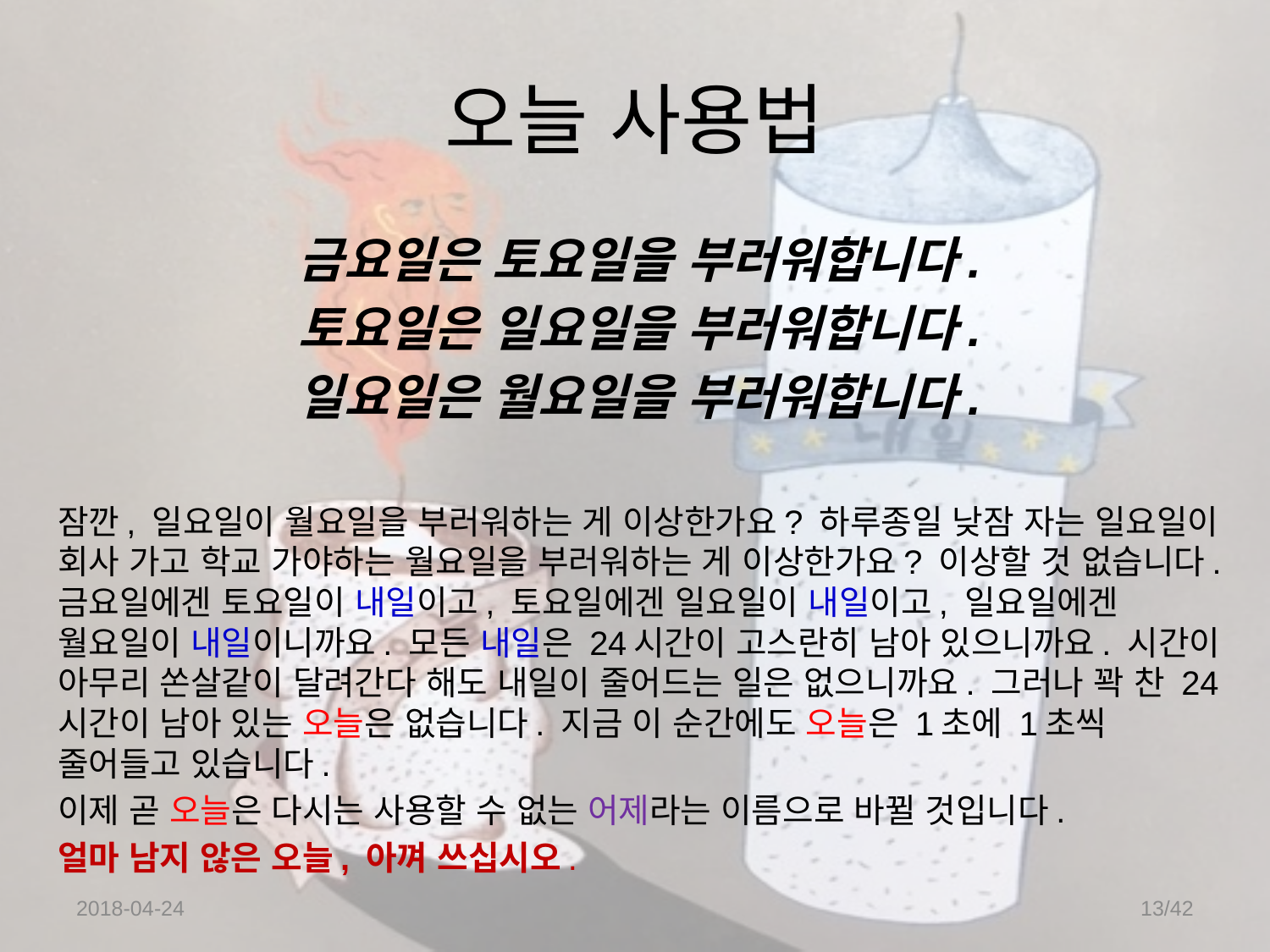

# 오늘 사용법
금요일은 토요일을 부러워합니다.
토요일은 일요일을 부러워합니다.
일요일은 월요일을 부러워합니다.

잠깐, 일요일이 월요일을 부러워하는 게 이상한가요? 하루종일 낮잠 자는 일요일이 회사 가고 학교 가야하는 월요일을 부러워하는 게 이상한가요? 이상할 것 없습니다. 금요일에겐 토요일이 내일이고, 토요일에겐 일요일이 내일이고, 일요일에겐 월요일이 내일이니까요. 모든 내일은 24시간이 고스란히 남아 있으니까요. 시간이 아무리 쏜살같이 달려간다 해도 내일이 줄어드는 일은 없으니까요. 그러나 꽉 찬 24시간이 남아 있는 오늘은 없습니다. 지금 이 순간에도 오늘은 1초에 1초씩 줄어들고 있습니다.
이제 곧 오늘은 다시는 사용할 수 없는 어제라는 이름으로 바뀔 것입니다.
얼마 남지 않은 오늘, 아껴 쓰십시오.
2018-04-24
13/42